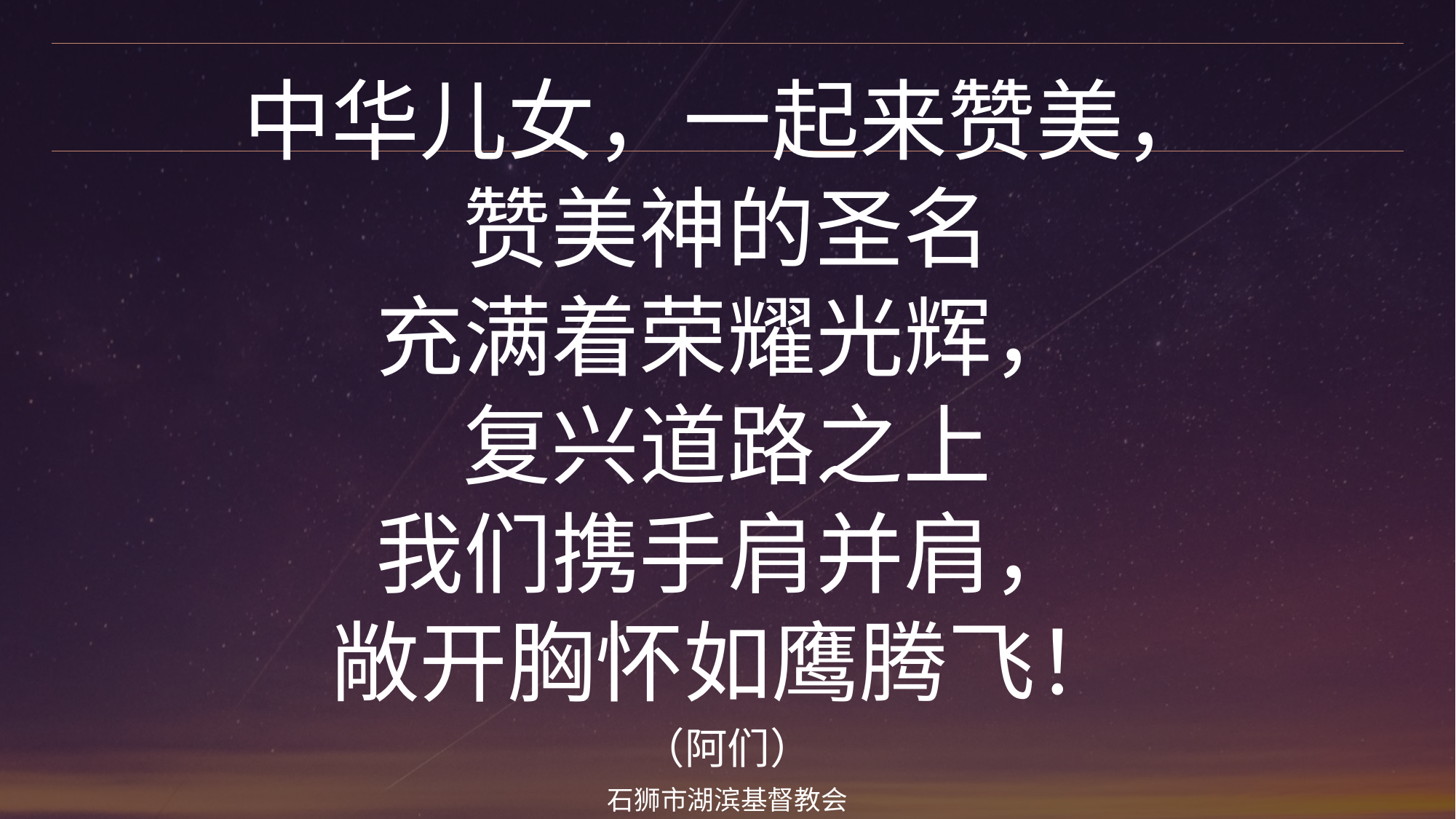

中华儿女，一起来赞美，
赞美神的圣名
充满着荣耀光辉，
复兴道路之上
我们携手肩并肩，
敞开胸怀如鹰腾飞！
（阿们）
石狮市湖滨基督教会